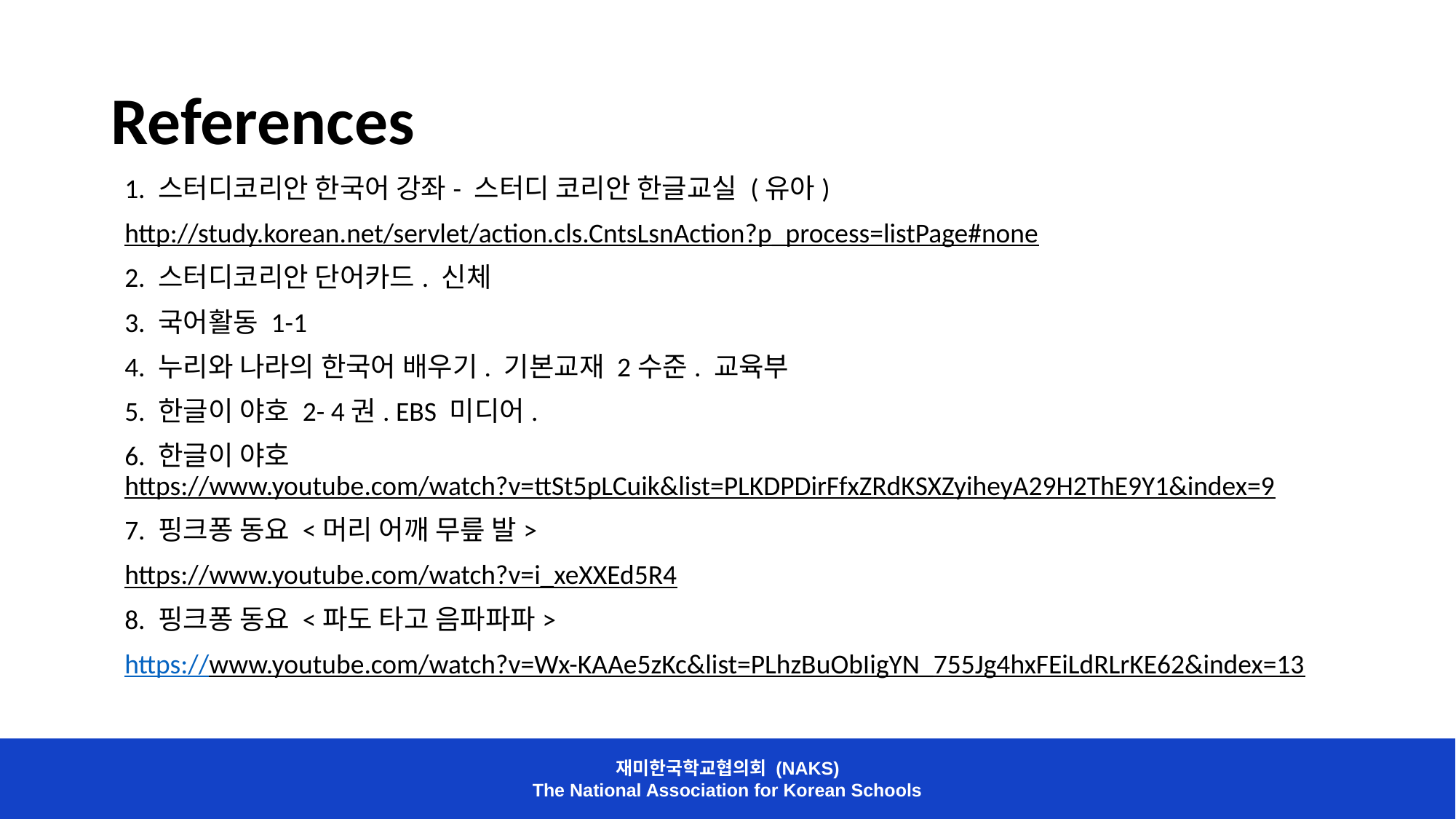

# References
1. 스터디코리안 한국어 강좌- 스터디 코리안 한글교실 (유아)
http://study.korean.net/servlet/action.cls.CntsLsnAction?p_process=listPage#none
2. 스터디코리안 단어카드. 신체
3. 국어활동 1-1
4. 누리와 나라의 한국어 배우기. 기본교재 2수준. 교육부
5. 한글이 야호 2- 4권. EBS 미디어.
6. 한글이 야호 https://www.youtube.com/watch?v=ttSt5pLCuik&list=PLKDPDirFfxZRdKSXZyiheyA29H2ThE9Y1&index=9
7. 핑크퐁 동요 <머리 어깨 무릎 발>
https://www.youtube.com/watch?v=i_xeXXEd5R4
8. 핑크퐁 동요 <파도 타고 음파파파>
https://www.youtube.com/watch?v=Wx-KAAe5zKc&list=PLhzBuObIigYN_755Jg4hxFEiLdRLrKE62&index=13

재미한국학교협의회 (NAKS)
The National Association for Korean Schools